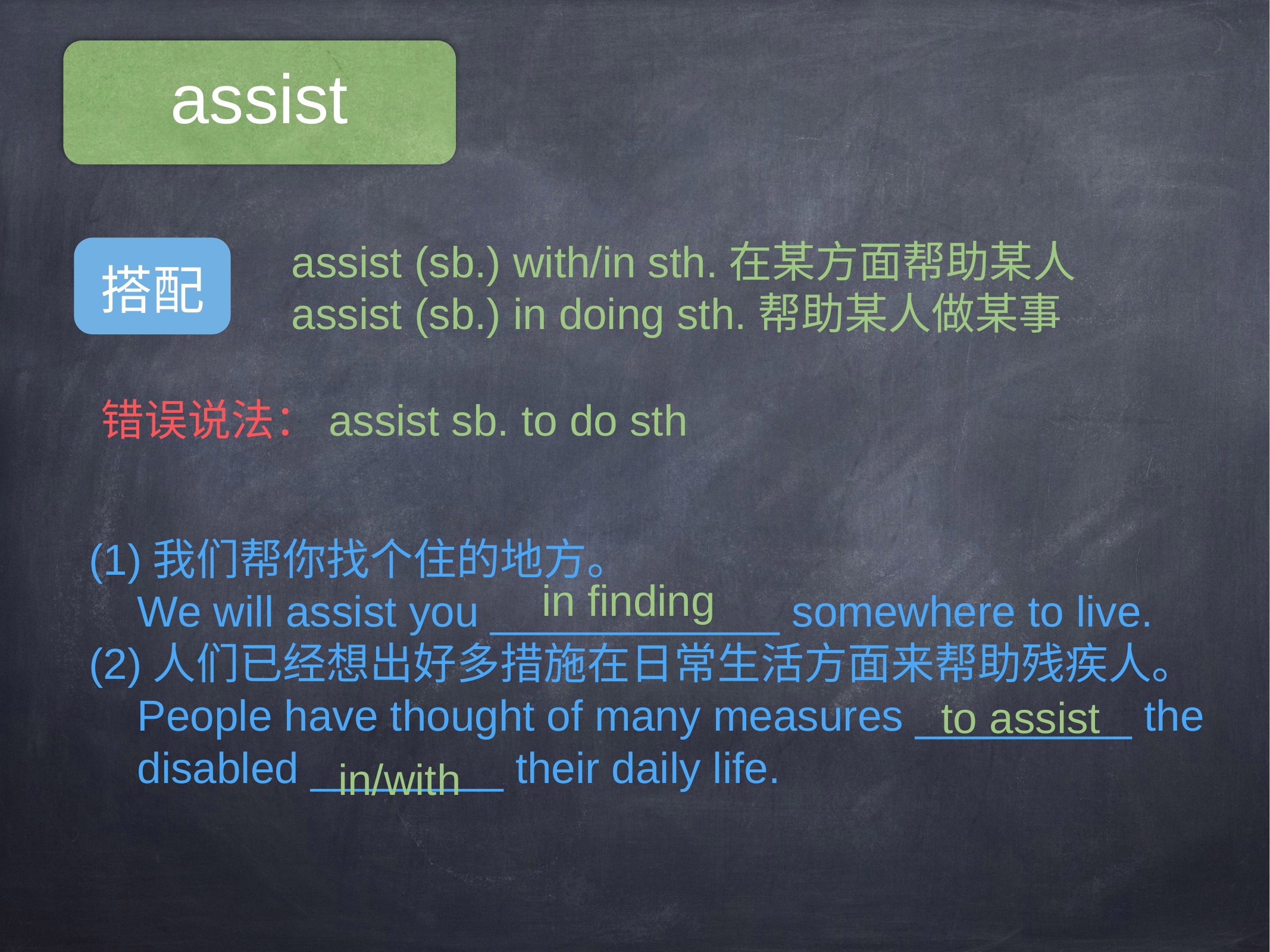

assist
assist (sb.) with/in sth.在某方面帮助某人
assist (sb.) in doing sth.帮助某人做某事

搭配
错误说法：assist sb. to do sth
(1)我们帮你找个住的地方。
    We will assist you ____________ somewhere to live.
(2)人们已经想出好多措施在日常生活方面来帮助残疾人。
    People have thought of many measures _________ the
    disabled ________ their daily life.
in finding
to assist
in/with